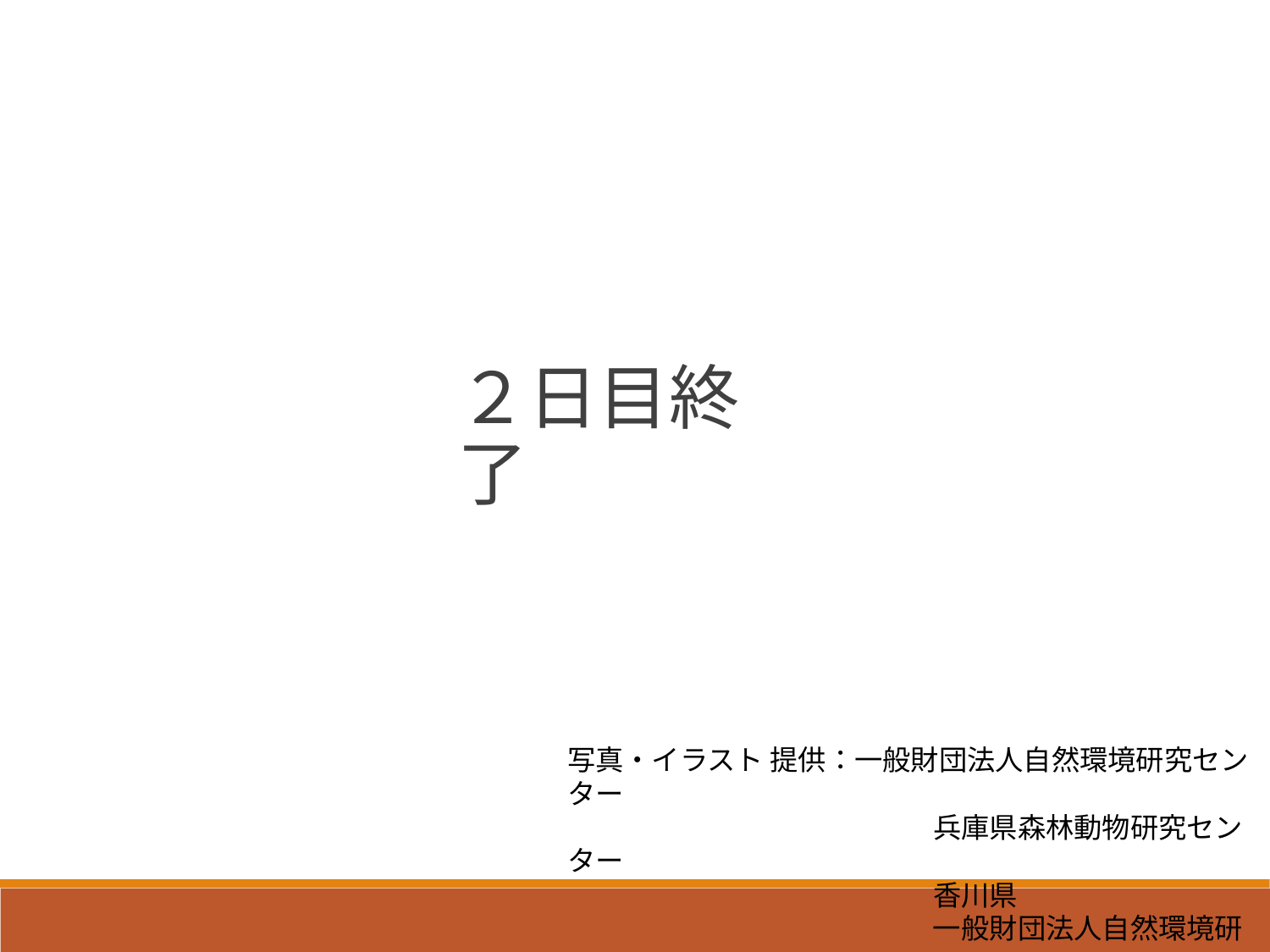

２日目終了
写真・イラスト 提供：一般財団法人自然環境研究センター
　　　　　　　　　　　　　兵庫県森林動物研究センター
　　　　　　　　　　　　　香川県
　　　　　　　　　　　　　一般財団法人自然環境研究センター